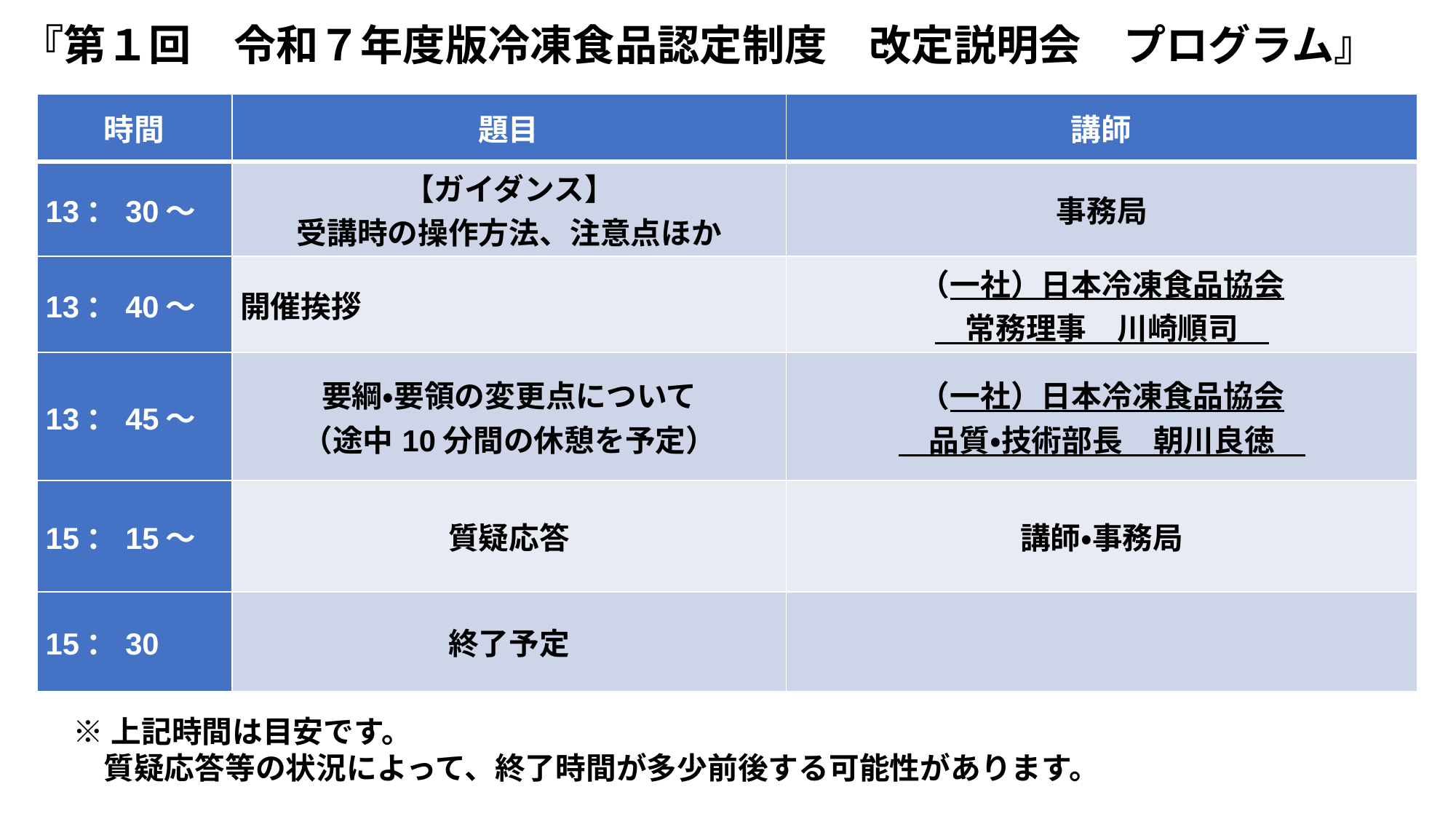

『第１回　令和７年度版冷凍食品認定制度　改定説明会　プログラム』
| 時間 | 題目 | 講師 |
| --- | --- | --- |
| 13：30～ | 【ガイダンス】 受講時の操作方法、注意点ほか | 事務局 |
| 13：40～ | 開催挨拶 | （一社）日本冷凍食品協会 　常務理事　川崎順司 |
| 13：45～ | 要綱・要領の変更点について （途中10分間の休憩を予定） | （一社）日本冷凍食品協会 　品質・技術部長　朝川良徳 |
| 15：15～ | 質疑応答 | 講師・事務局 |
| 15：30 | 終了予定 |  |
※上記時間は目安です。
　質疑応答等の状況によって、終了時間が多少前後する可能性があります。